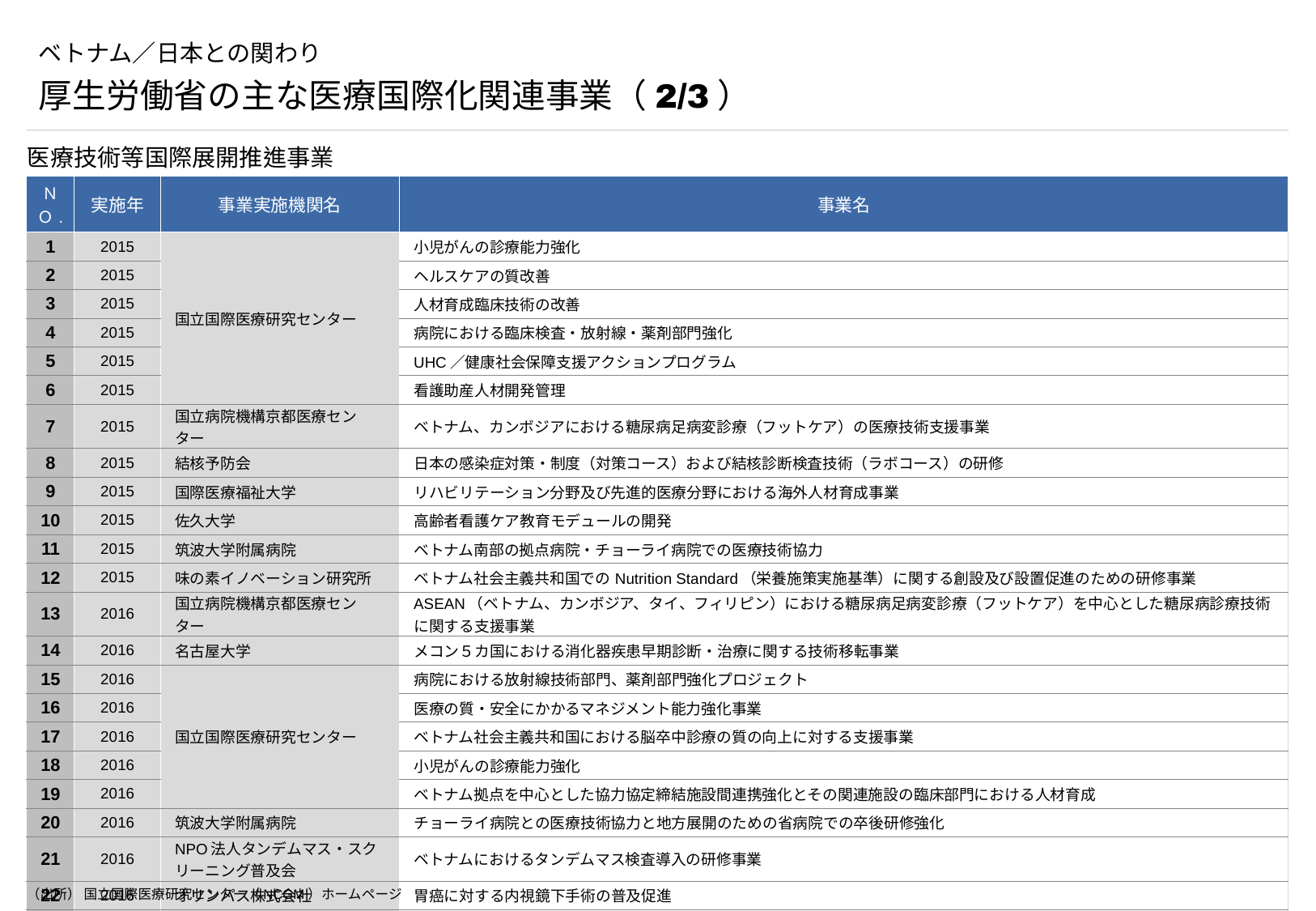

# ベトナム／日本との関わり
厚生労働省の主な医療国際化関連事業（2/3）
医療技術等国際展開推進事業
| ＮＯ. | 実施年 | 事業実施機関名 | 事業名 |
| --- | --- | --- | --- |
| 1 | 2015 | 国立国際医療研究センター | 小児がんの診療能力強化 |
| 2 | 2015 |  | ヘルスケアの質改善 |
| 3 | 2015 |  | 人材育成臨床技術の改善 |
| 4 | 2015 |  | 病院における臨床検査・放射線・薬剤部門強化 |
| 5 | 2015 |  | UHC／健康社会保障支援アクションプログラム |
| 6 | 2015 |  | 看護助産人材開発管理 |
| 7 | 2015 | 国立病院機構京都医療センター | ベトナム、カンボジアにおける糖尿病足病変診療（フットケア）の医療技術支援事業 |
| 8 | 2015 | 結核予防会 | 日本の感染症対策・制度（対策コース）および結核診断検査技術（ラボコース）の研修 |
| 9 | 2015 | 国際医療福祉大学 | リハビリテーション分野及び先進的医療分野における海外人材育成事業 |
| 10 | 2015 | 佐久大学 | 高齢者看護ケア教育モデュールの開発 |
| 11 | 2015 | 筑波大学附属病院 | ベトナム南部の拠点病院・チョーライ病院での医療技術協力 |
| 12 | 2015 | 味の素イノベーション研究所 | ベトナム社会主義共和国でのNutrition Standard（栄養施策実施基準）に関する創設及び設置促進のための研修事業 |
| 13 | 2016 | 国立病院機構京都医療センター | ASEAN（ベトナム、カンボジア、タイ、フィリピン）における糖尿病足病変診療（フットケア）を中心とした糖尿病診療技術に関する支援事業 |
| 14 | 2016 | 名古屋大学 | メコン５カ国における消化器疾患早期診断・治療に関する技術移転事業 |
| 15 | 2016 | 国立国際医療研究センター | 病院における放射線技術部門、薬剤部門強化プロジェクト |
| 16 | 2016 |  | 医療の質・安全にかかるマネジメント能力強化事業 |
| 17 | 2016 |  | ベトナム社会主義共和国における脳卒中診療の質の向上に対する支援事業 |
| 18 | 2016 |  | 小児がんの診療能力強化 |
| 19 | 2016 |  | ベトナム拠点を中心とした協力協定締結施設間連携強化とその関連施設の臨床部門における人材育成 |
| 20 | 2016 | 筑波大学附属病院 | チョーライ病院との医療技術協力と地方展開のための省病院での卒後研修強化 |
| 21 | 2016 | NPO法人タンデムマス・スクリーニング普及会 | ベトナムにおけるタンデムマス検査導入の研修事業 |
| 22 | 2016 | オリンパス株式会社 | 胃癌に対する内視鏡下手術の普及促進 |
| 23 | 2016 | 国際医療福祉大学 | リハビリテーション分野及び予防医療分野における海外人材育成事業 |
（出所） 国立国際医療研究センター（NCGM）ホームページ